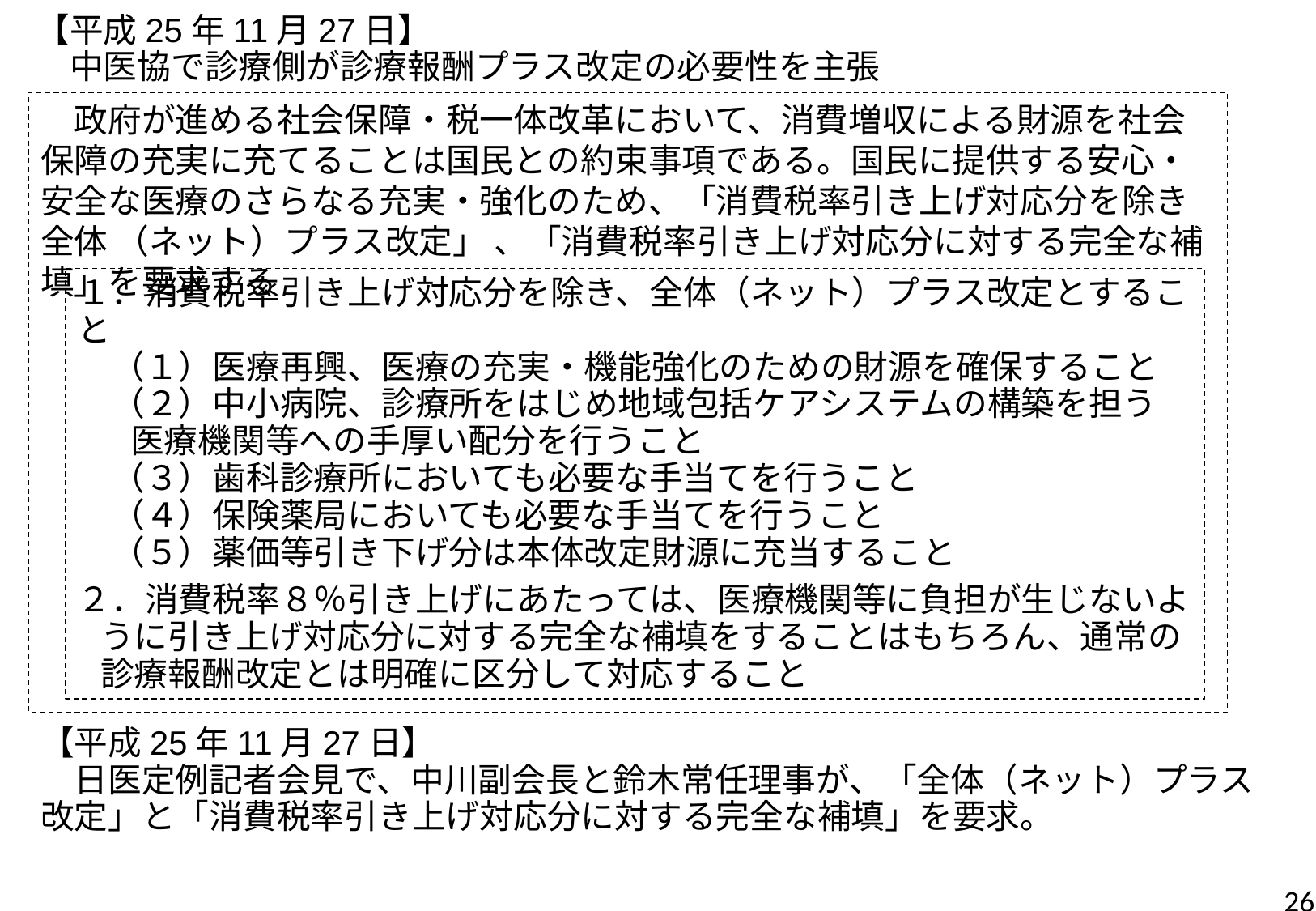

【平成25年11月27日】
　中医協で診療側が診療報酬プラス改定の必要性を主張
　政府が進める社会保障・税一体改革において、消費増収による財源を社会保障の充実に充てることは国民との約束事項である。国民に提供する安心・安全な医療のさらなる充実・強化のため、「消費税率引き上げ対応分を除き全体 （ネット）プラス改定」 、「消費税率引き上げ対応分に対する完全な補填」を要求する

１．消費税率引き上げ対応分を除き、全体（ネット）プラス改定とすること
　（１）医療再興、医療の充実・機能強化のための財源を確保すること
　（２）中小病院、診療所をはじめ地域包括ケアシステムの構築を担う
      医療機関等への手厚い配分を行うこと
　（３）歯科診療所においても必要な手当てを行うこと
　（４）保険薬局においても必要な手当てを行うこと
　（５）薬価等引き下げ分は本体改定財源に充当すること
２．消費税率８％引き上げにあたっては、医療機関等に負担が生じないよ
  うに引き上げ対応分に対する完全な補填をすることはもちろん、通常の
  診療報酬改定とは明確に区分して対応すること
【平成25年11月27日】
　日医定例記者会見で、中川副会長と鈴木常任理事が、「全体（ネット）プラス改定」と「消費税率引き上げ対応分に対する完全な補填」を要求。
26